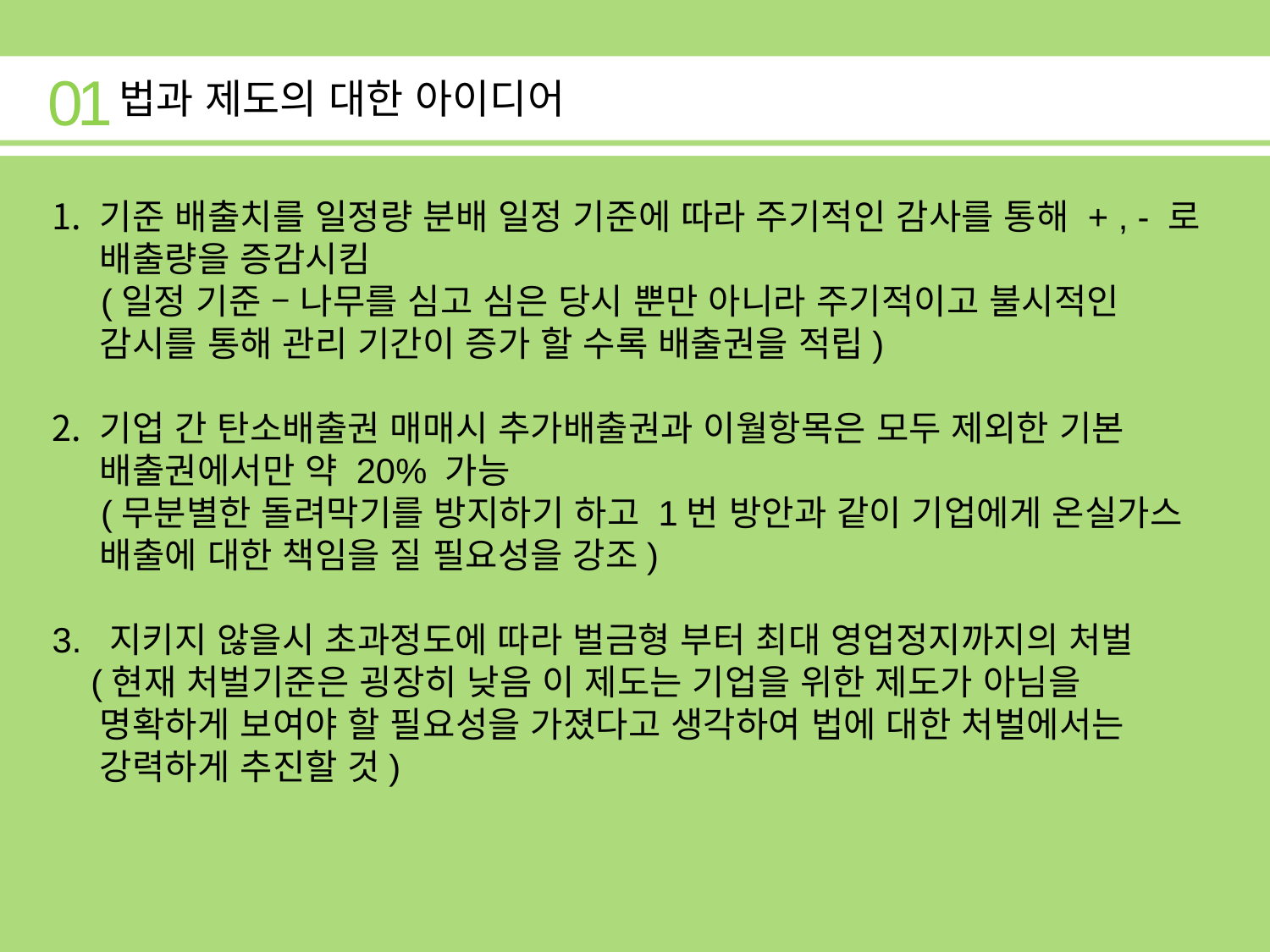

01
법과 제도의 대한 아이디어

기준 배출치를 일정량 분배 일정 기준에 따라 주기적인 감사를 통해 + , - 로 배출량을 증감시킴
     (일정 기준 – 나무를 심고 심은 당시 뿐만 아니라 주기적이고 불시적인 감시를 통해 관리 기간이 증가 할 수록 배출권을 적립)

기업 간 탄소배출권 매매시 추가배출권과 이월항목은 모두 제외한 기본 배출권에서만 약 20% 가능
     (무분별한 돌려막기를 방지하기 하고 1번 방안과 같이 기업에게 온실가스 배출에 대한 책임을 질 필요성을 강조)

3.  지키지 않을시 초과정도에 따라 벌금형 부터 최대 영업정지까지의 처벌
    (현재 처벌기준은 굉장히 낮음 이 제도는 기업을 위한 제도가 아님을 명확하게 보여야 할 필요성을 가졌다고 생각하여 법에 대한 처벌에서는 강력하게 추진할 것)